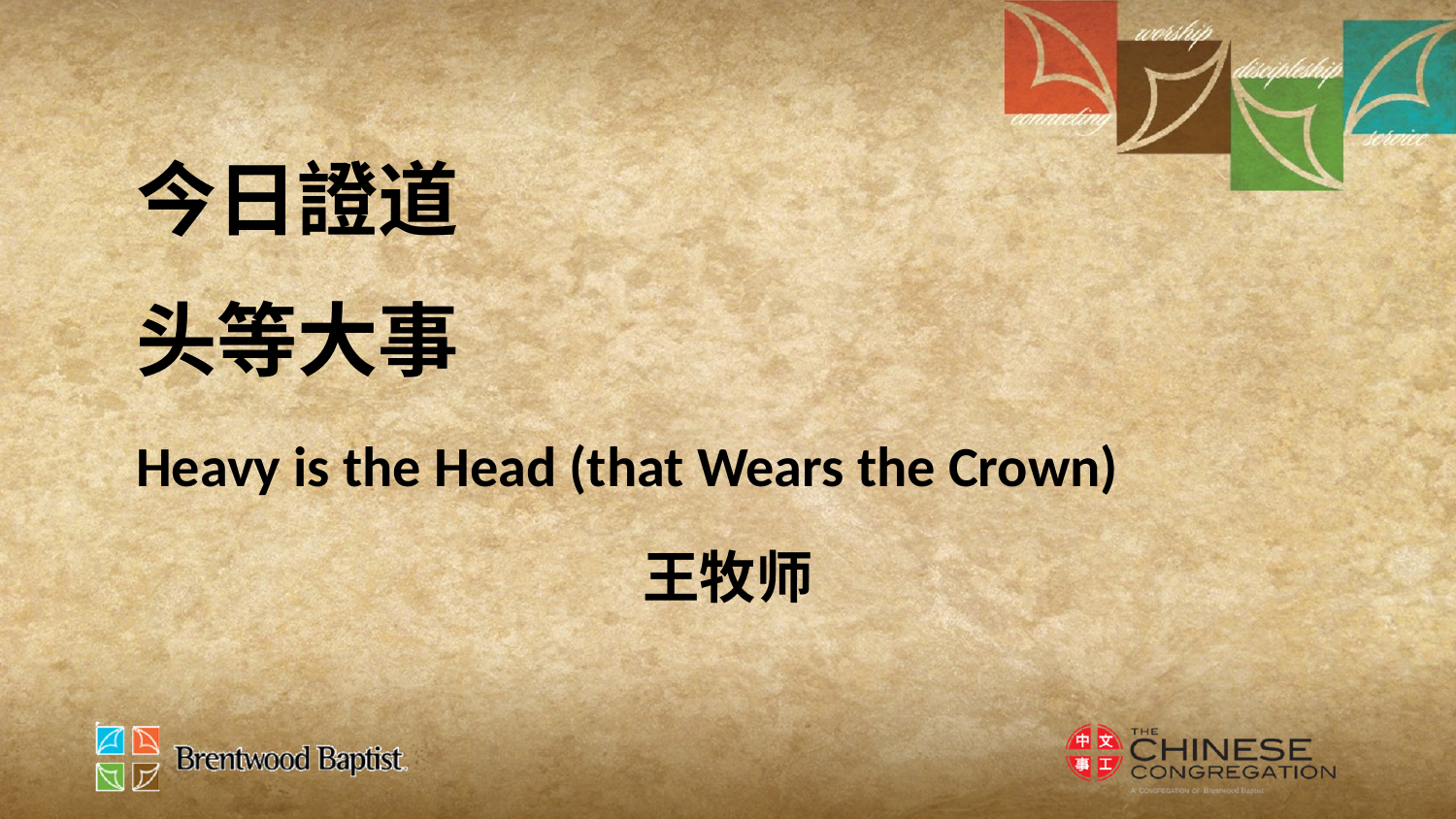

今日證道

头等大事

Heavy is the Head (that Wears the Crown)

王牧师